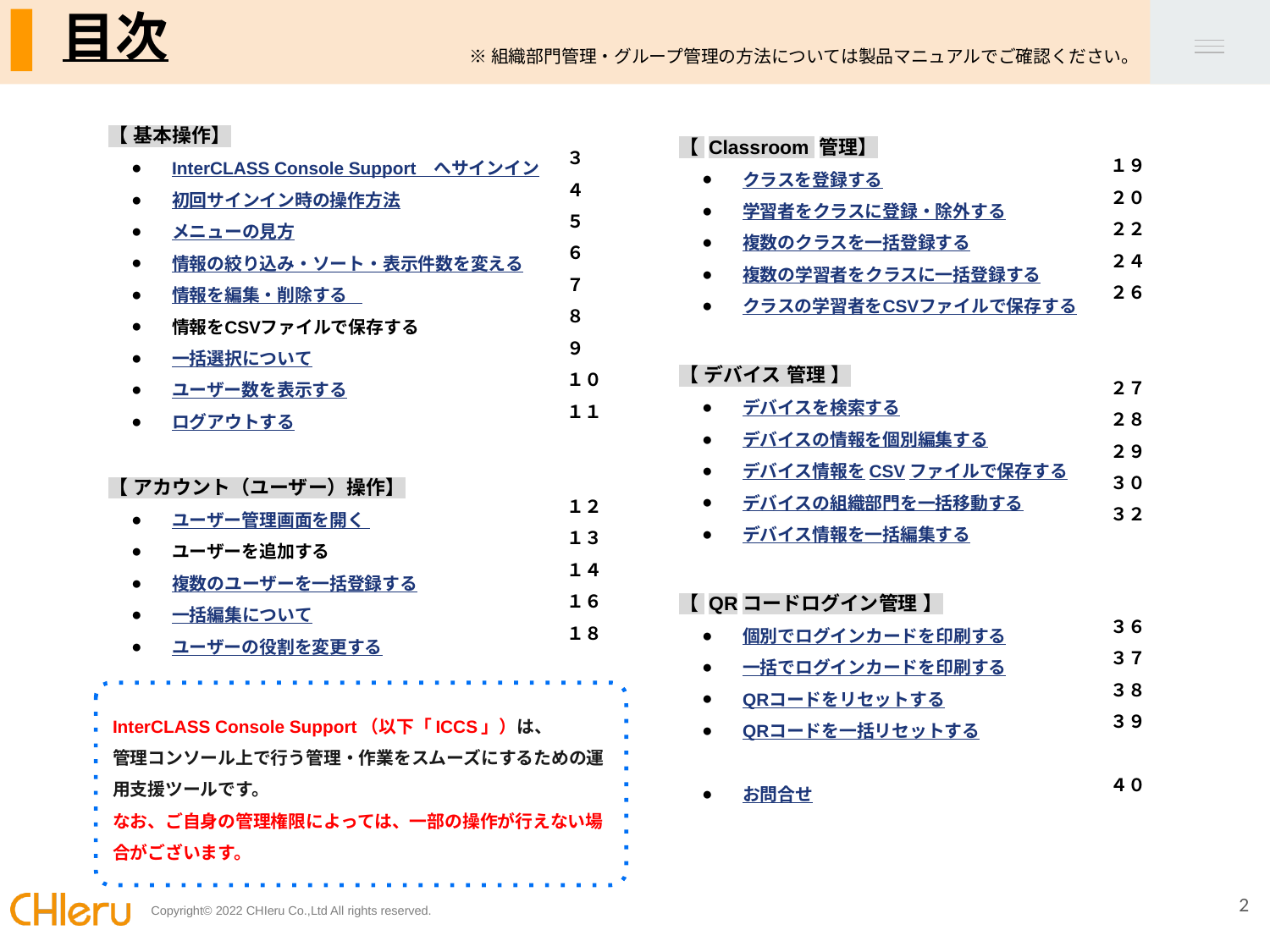

# 目次
※組織部門管理・グループ管理の方法については製品マニュアルでご確認ください。
【 基本操作】
InterCLASS Console Support　へサインイン
初回サインイン時の操作方法
メニューの見方
情報の絞り込み・ソート・表示件数を変える
情報を編集・削除する
情報をCSVファイルで保存する
一括選択について
ユーザー数を表示する
ログアウトする

【 アカウント（ユーザー）操作】
ユーザー管理画面を開く
ユーザーを追加する
複数のユーザーを一括登録する
一括編集について
ユーザーの役割を変更する

３
４
５
６
７
８
９
１０
１１

１２
１３
１４
１６
１８
【 Classroom 管理】
クラスを登録する
学習者をクラスに登録・除外する
複数のクラスを一括登録する
複数の学習者をクラスに一括登録する
クラスの学習者をCSVファイルで保存する

【 デバイス 管理 】
デバイスを検索する
デバイスの情報を個別編集する
デバイス情報をCSVファイルで保存する
デバイスの組織部門を一括移動する
デバイス情報を一括編集する

【 QRコードログイン管理 】
個別でログインカードを印刷する
一括でログインカードを印刷する
QRコードをリセットする
QRコードを一括リセットする

お問合せ

１９
２０
２２
２４
２６

２７
２８
２９
３０
３２

３６
３７
３８
３９

４０
InterCLASS Console Support（以下「ICCS」）は、
管理コンソール上で行う管理・作業をスムーズにするための運用支援ツールです。
なお、ご自身の管理権限によっては、一部の操作が行えない場合がございます。
2